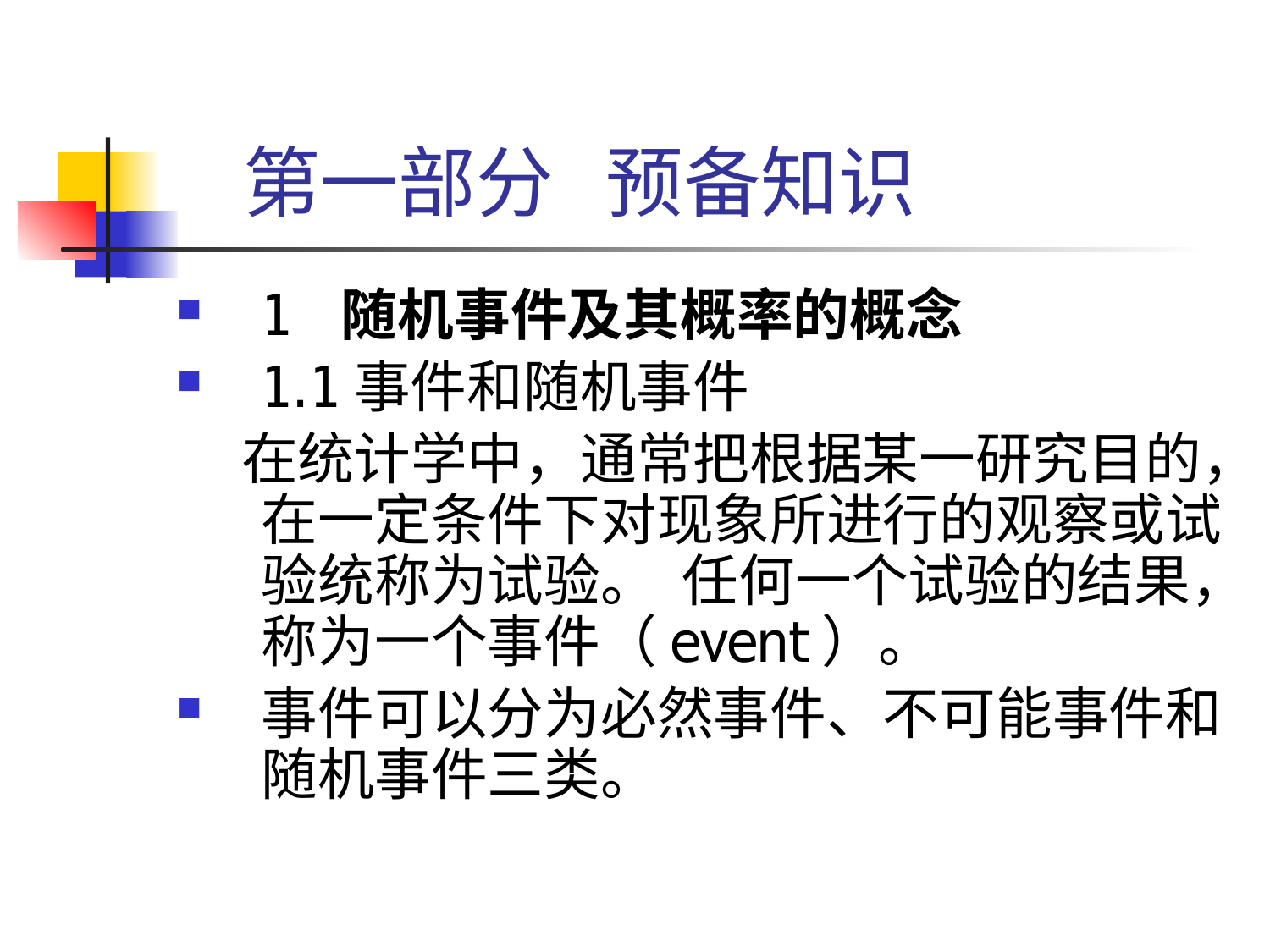

# 第一部分   预备知识
1  随机事件及其概率的概念
1.1事件和随机事件
    在统计学中，通常把根据某一研究目的，在一定条件下对现象所进行的观察或试验统称为试验。  任何一个试验的结果，称为一个事件（event）。
事件可以分为必然事件、不可能事件和随机事件三类。